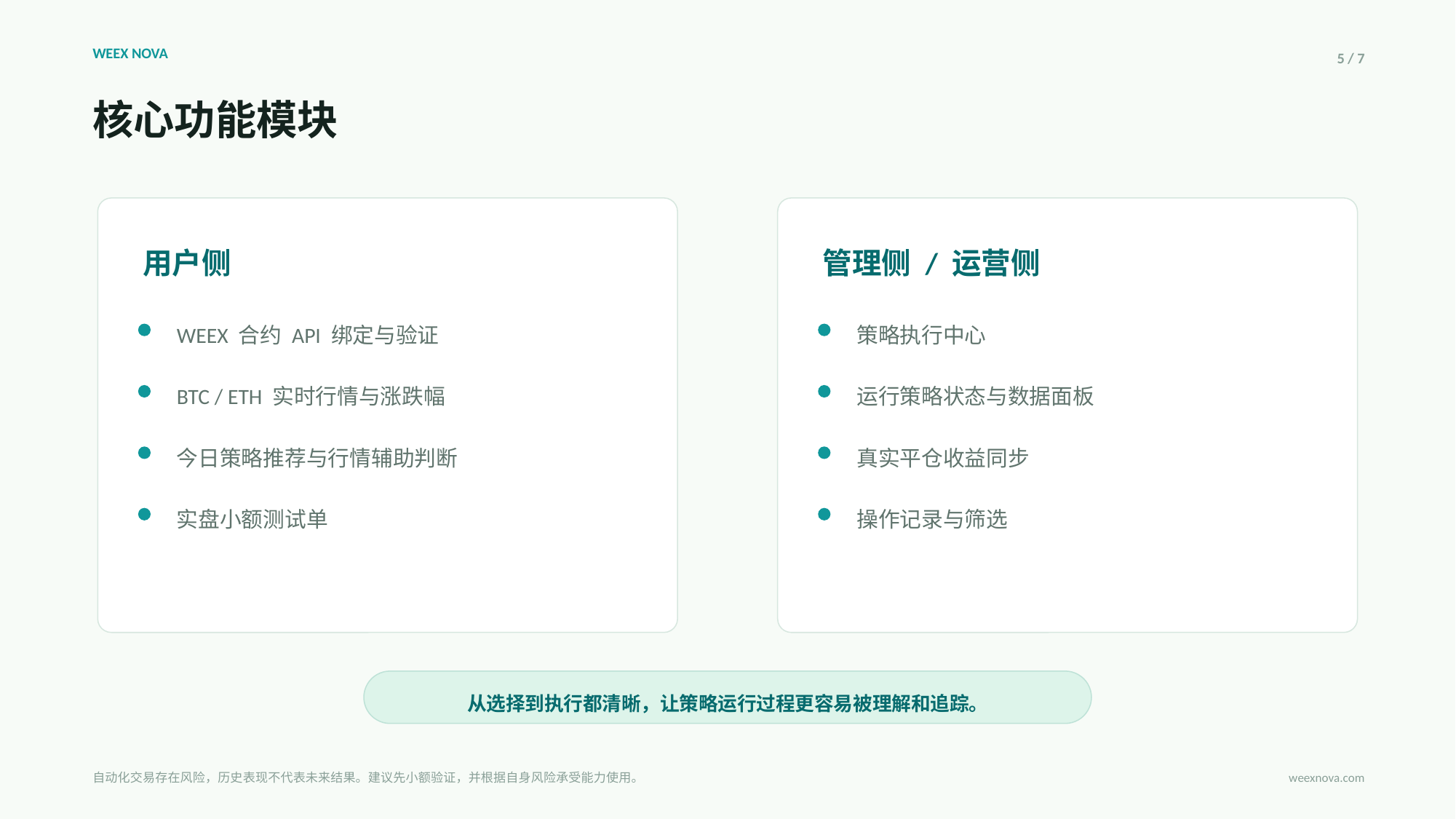

WEEX NOVA
5 / 7
核心功能模块

用户侧
管理侧 / 运营侧
WEEX 合约 API 绑定与验证
策略执行中心

BTC / ETH 实时行情与涨跌幅
运行策略状态与数据面板

今日策略推荐与行情辅助判断
真实平仓收益同步

实盘小额测试单
操作记录与筛选

从选择到执行都清晰，让策略运行过程更容易被理解和追踪。
自动化交易存在风险，历史表现不代表未来结果。建议先小额验证，并根据自身风险承受能力使用。
weexnova.com